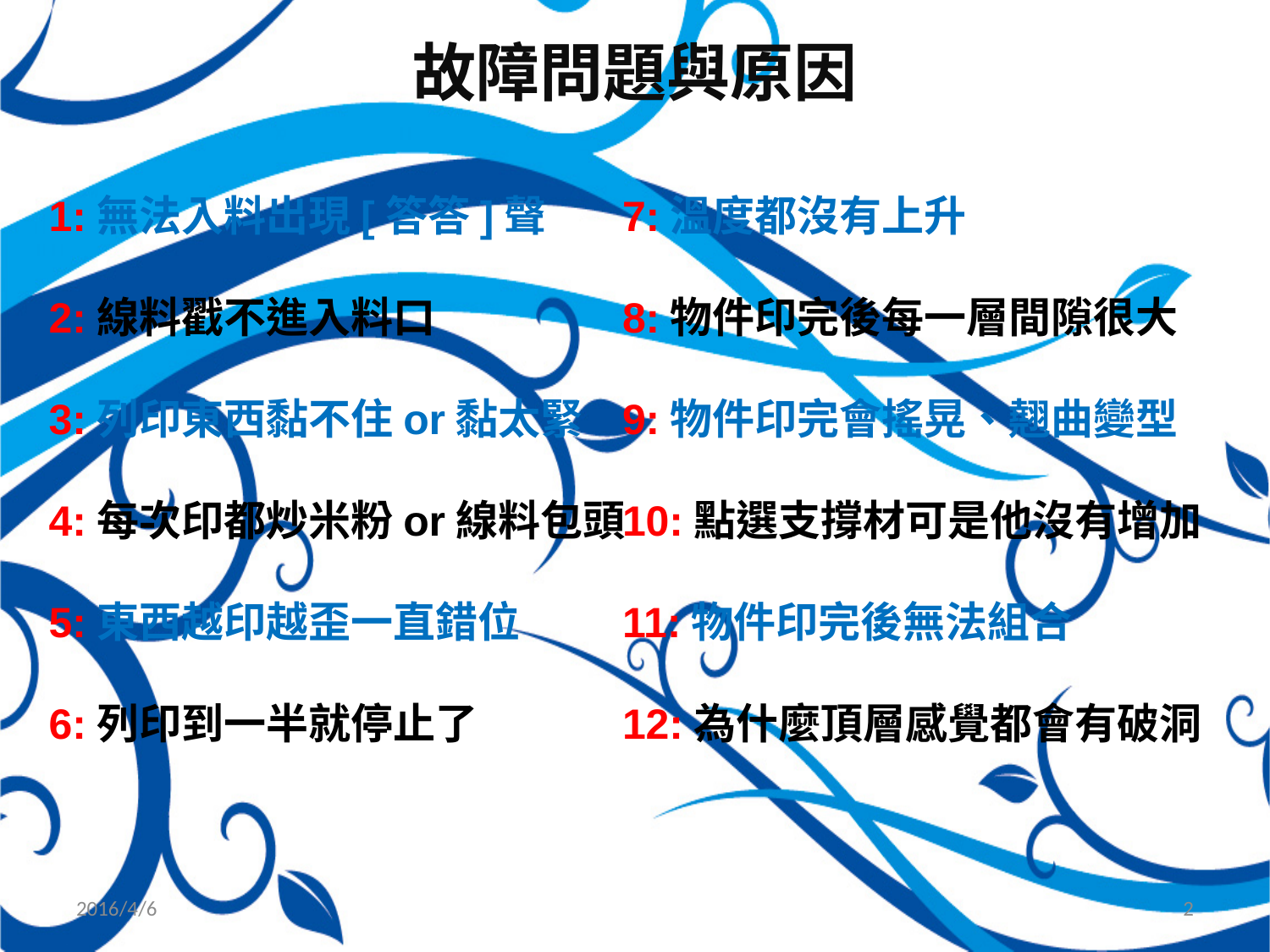

故障問題與原因
7:溫度都沒有上升

8:物件印完後每一層間隙很大

9:物件印完會搖晃、翹曲變型

10:點選支撐材可是他沒有增加

11:物件印完後無法組合

12:為什麼頂層感覺都會有破洞
1:無法入料出現[答答]聲

2:線料戳不進入料口

3:列印東西黏不住or黏太緊

4:每次印都炒米粉or線料包頭

5:東西越印越歪一直錯位

6:列印到一半就停止了
2016/4/6
2